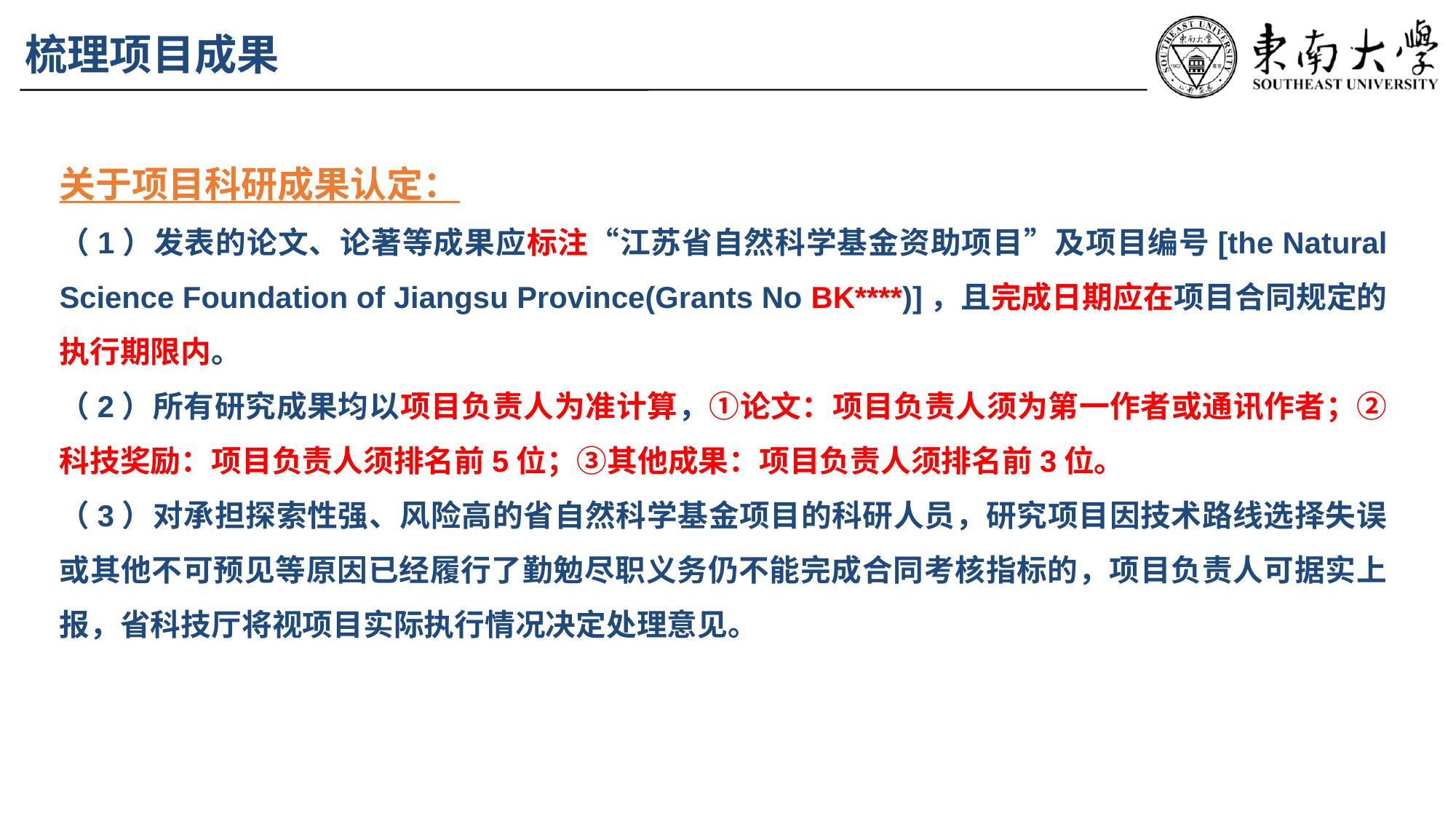

梳理项目成果
关于项目科研成果认定：
（1）发表的论文、论著等成果应标注“江苏省自然科学基金资助项目”及项目编号[the Natural Science Foundation of Jiangsu Province(Grants No BK****)]，且完成日期应在项目合同规定的执行期限内。
（2）所有研究成果均以项目负责人为准计算，①论文：项目负责人须为第一作者或通讯作者；②科技奖励：项目负责人须排名前5位；③其他成果：项目负责人须排名前3位。
（3）对承担探索性强、风险高的省自然科学基金项目的科研人员，研究项目因技术路线选择失误或其他不可预见等原因已经履行了勤勉尽职义务仍不能完成合同考核指标的，项目负责人可据实上报，省科技厅将视项目实际执行情况决定处理意见。